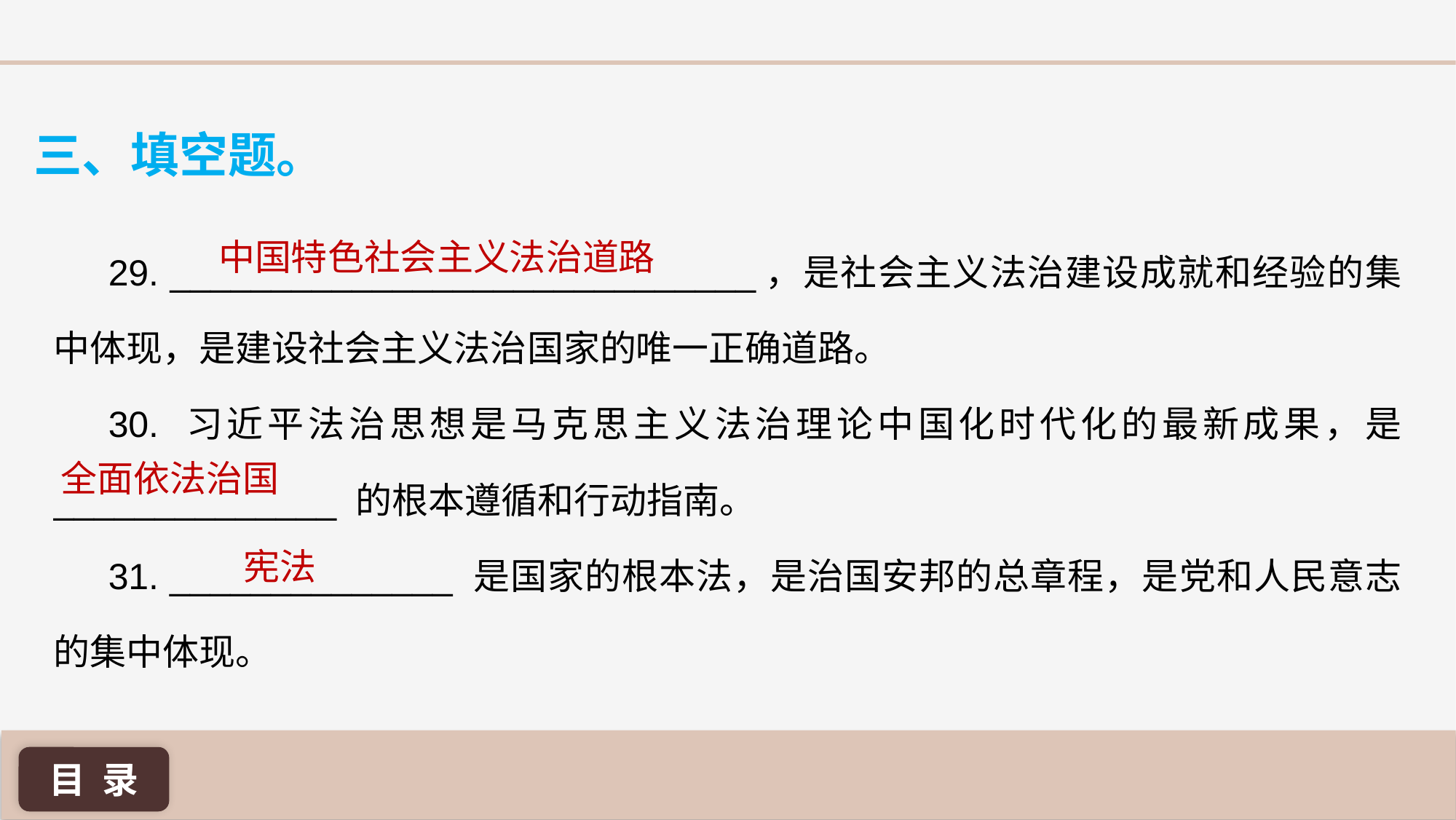

三、填空题。
中国特色社会主义法治道路
29. _____________________________，是社会主义法治建设成就和经验的集中体现，是建设社会主义法治国家的唯一正确道路。
30. 习近平法治思想是马克思主义法治理论中国化时代化的最新成果，是 ______________ 的根本遵循和行动指南。
31. ______________ 是国家的根本法，是治国安邦的总章程，是党和人民意志的集中体现。
全面依法治国
宪法